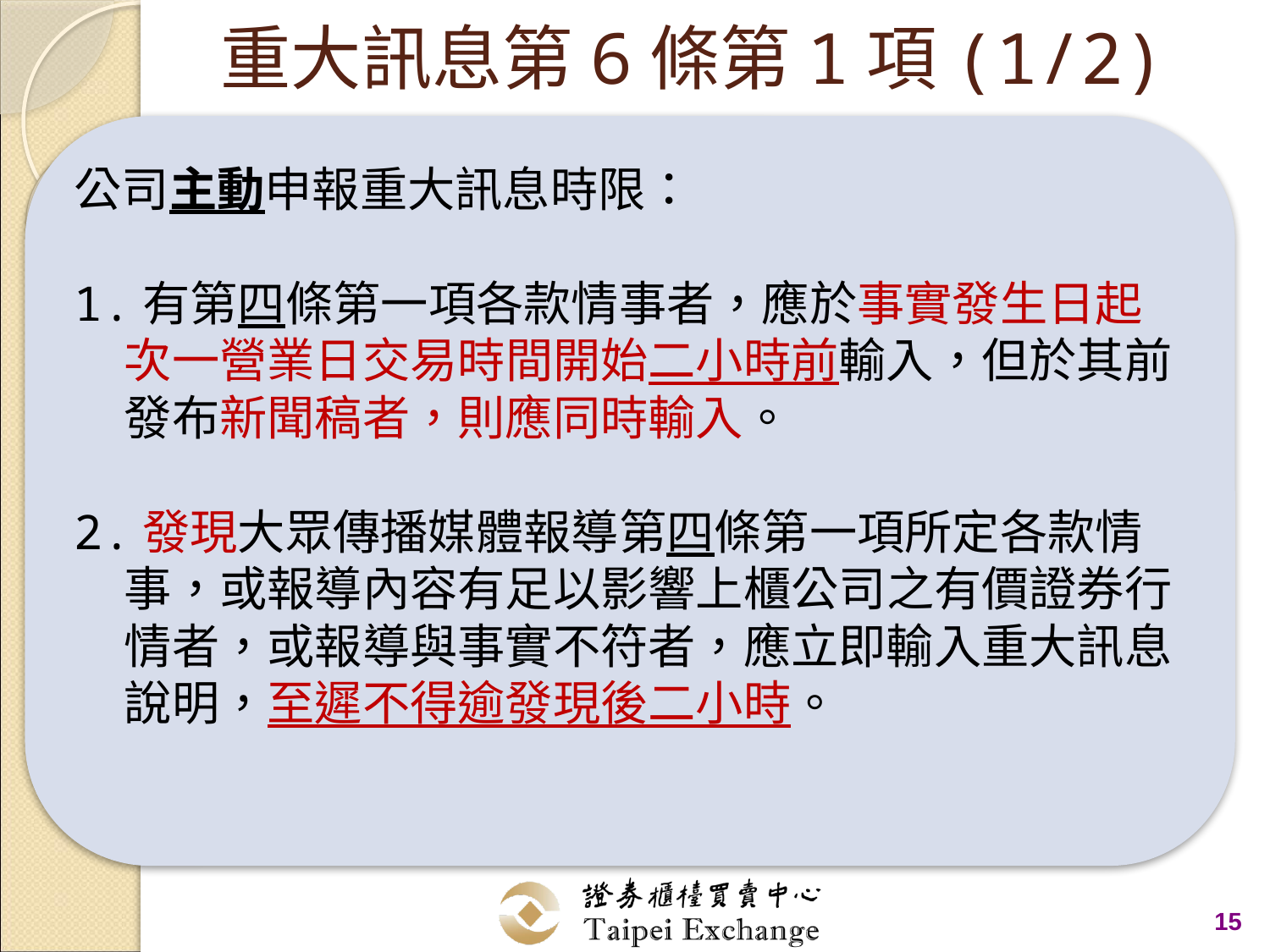

# 重大訊息第6條第1項(1/2)
公司主動申報重大訊息時限：

1.有第四條第一項各款情事者，應於事實發生日起次一營業日交易時間開始二小時前輸入，但於其前發布新聞稿者，則應同時輸入。

2.發現大眾傳播媒體報導第四條第一項所定各款情事，或報導內容有足以影響上櫃公司之有價證券行情者，或報導與事實不符者，應立即輸入重大訊息說明，至遲不得逾發現後二小時。

15